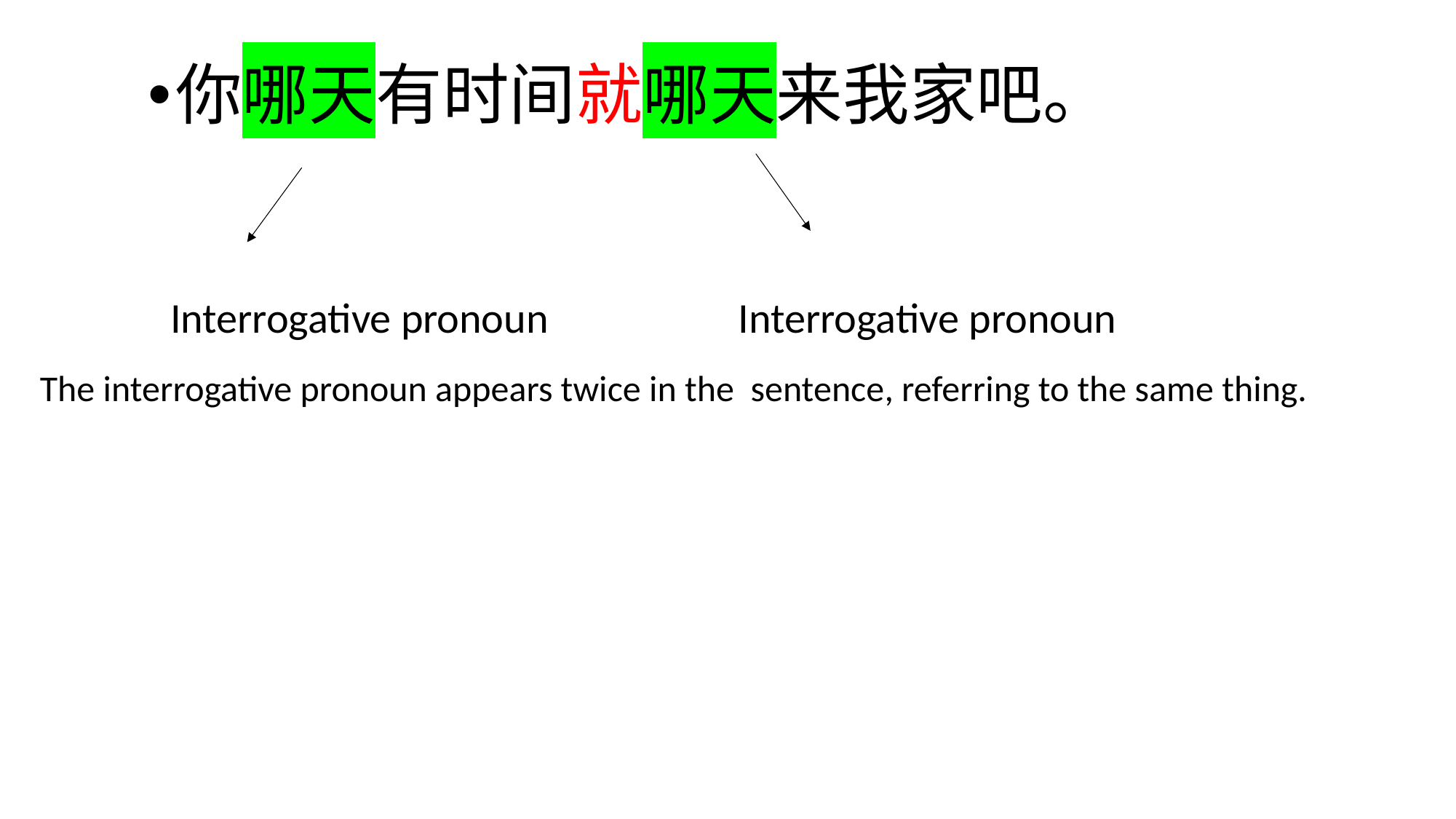

你哪天有时间就哪天来我家吧。
Interrogative pronoun
Interrogative pronoun
The interrogative pronoun appears twice in the  sentence, referring to the same thing.